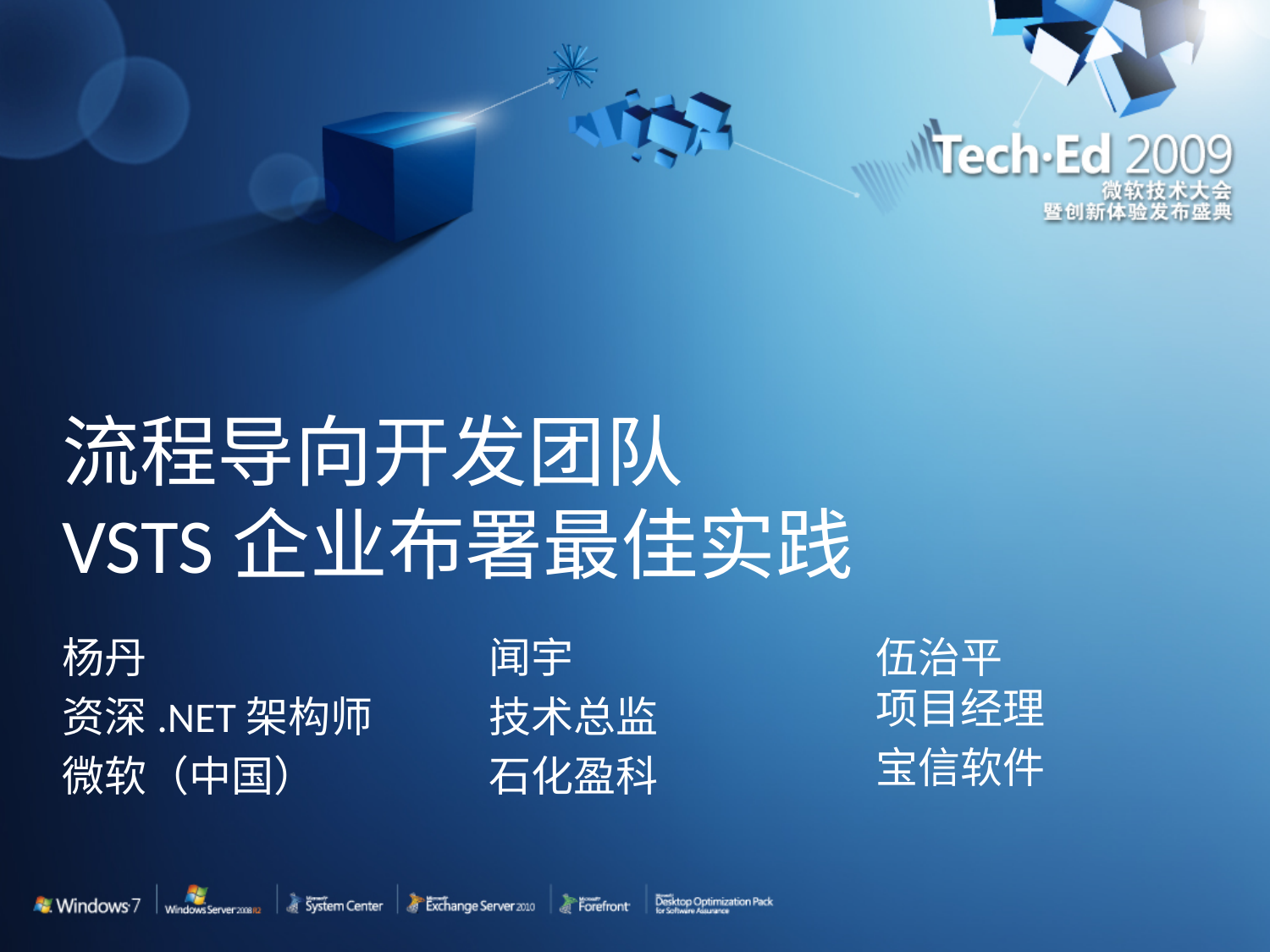

# 流程导向开发团队 VSTS企业布署最佳实践
杨丹
资深.NET架构师
微软（中国）
闻宇
技术总监
石化盈科
伍治平
项目经理
宝信软件